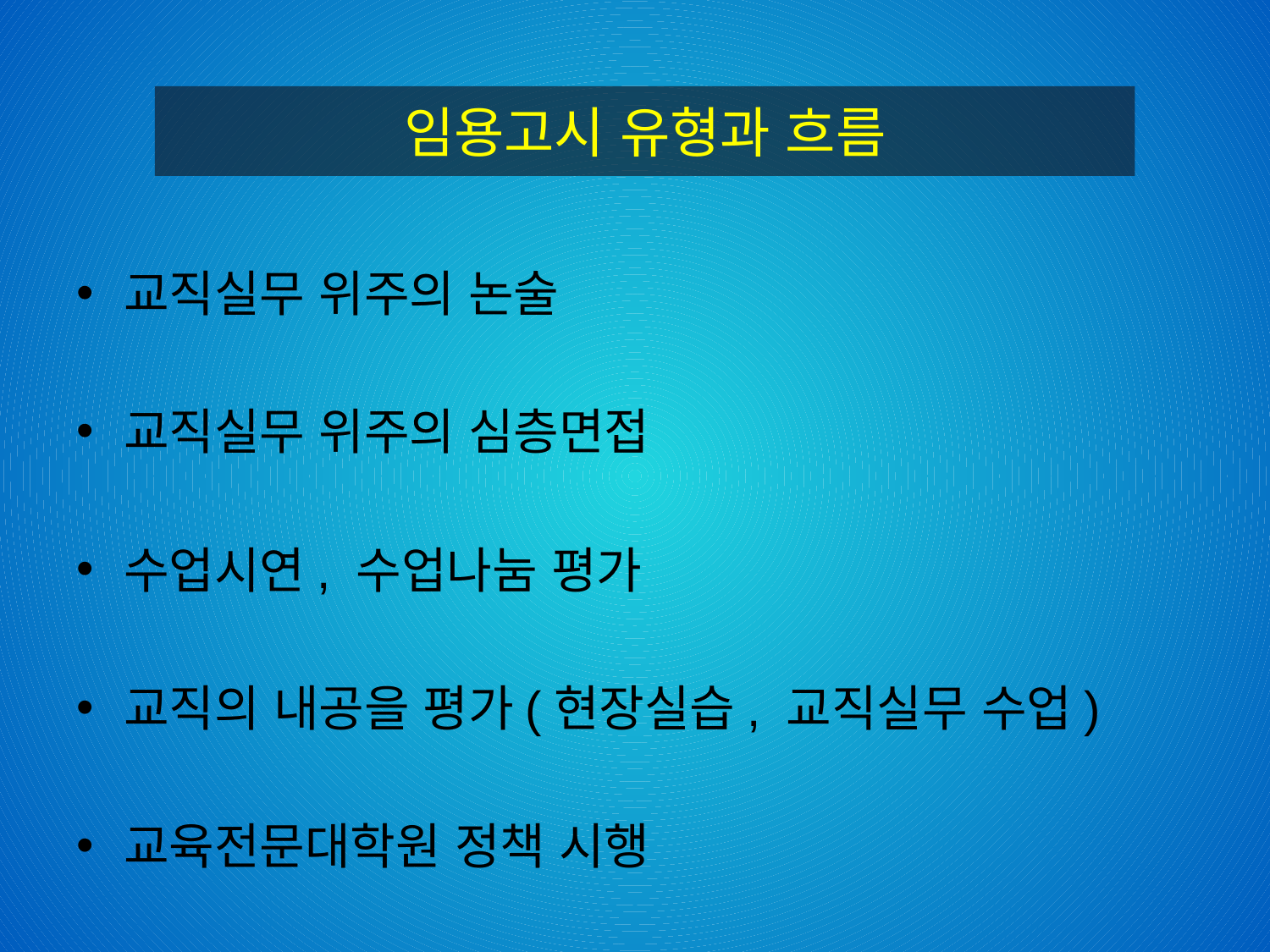

임용고시 유형과 흐름
교직실무 위주의 논술

교직실무 위주의 심층면접

수업시연, 수업나눔 평가

교직의 내공을 평가(현장실습, 교직실무 수업)

교육전문대학원 정책 시행